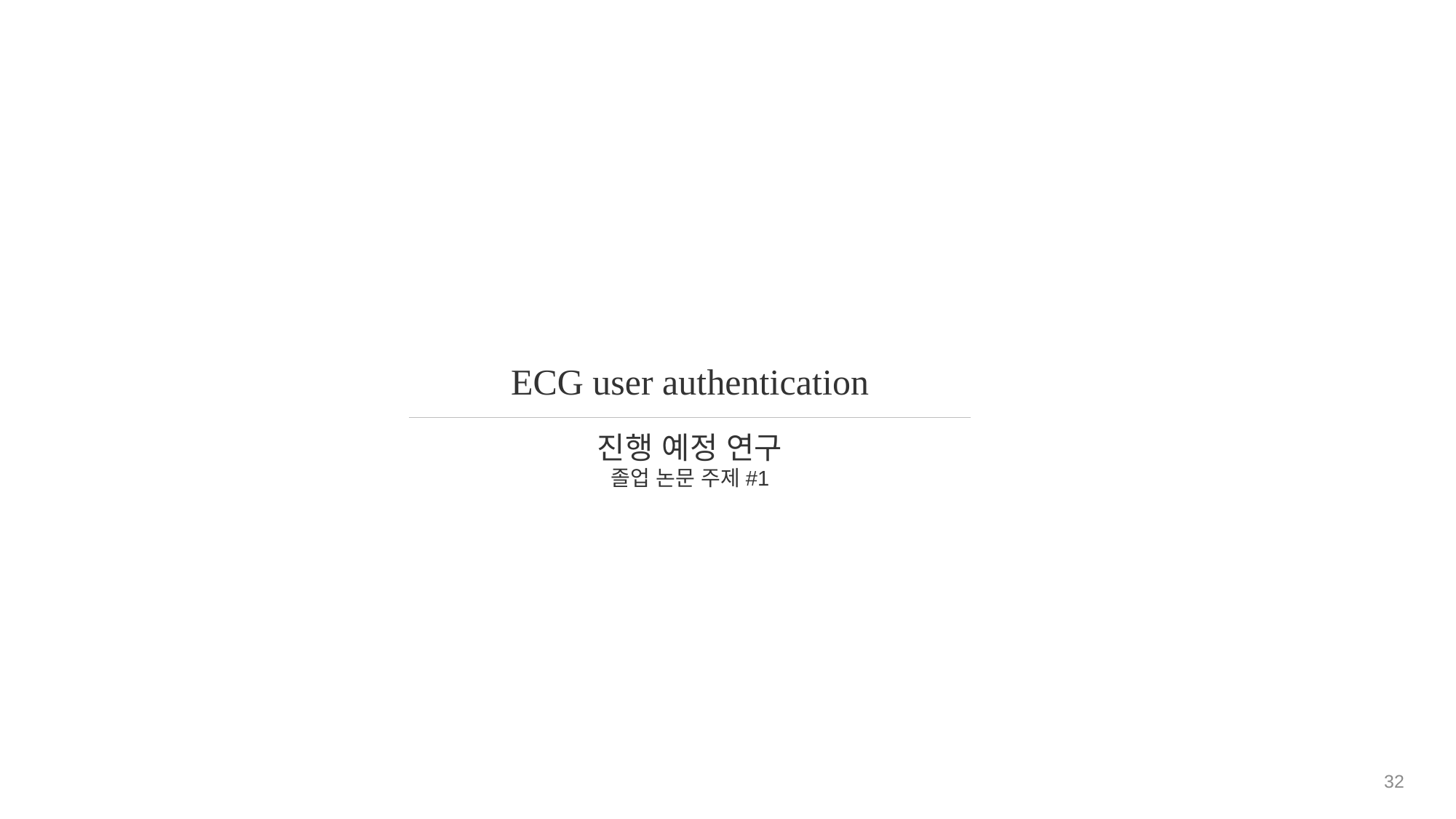

ECG user authentication
진행 예정 연구
졸업 논문 주제#1
32